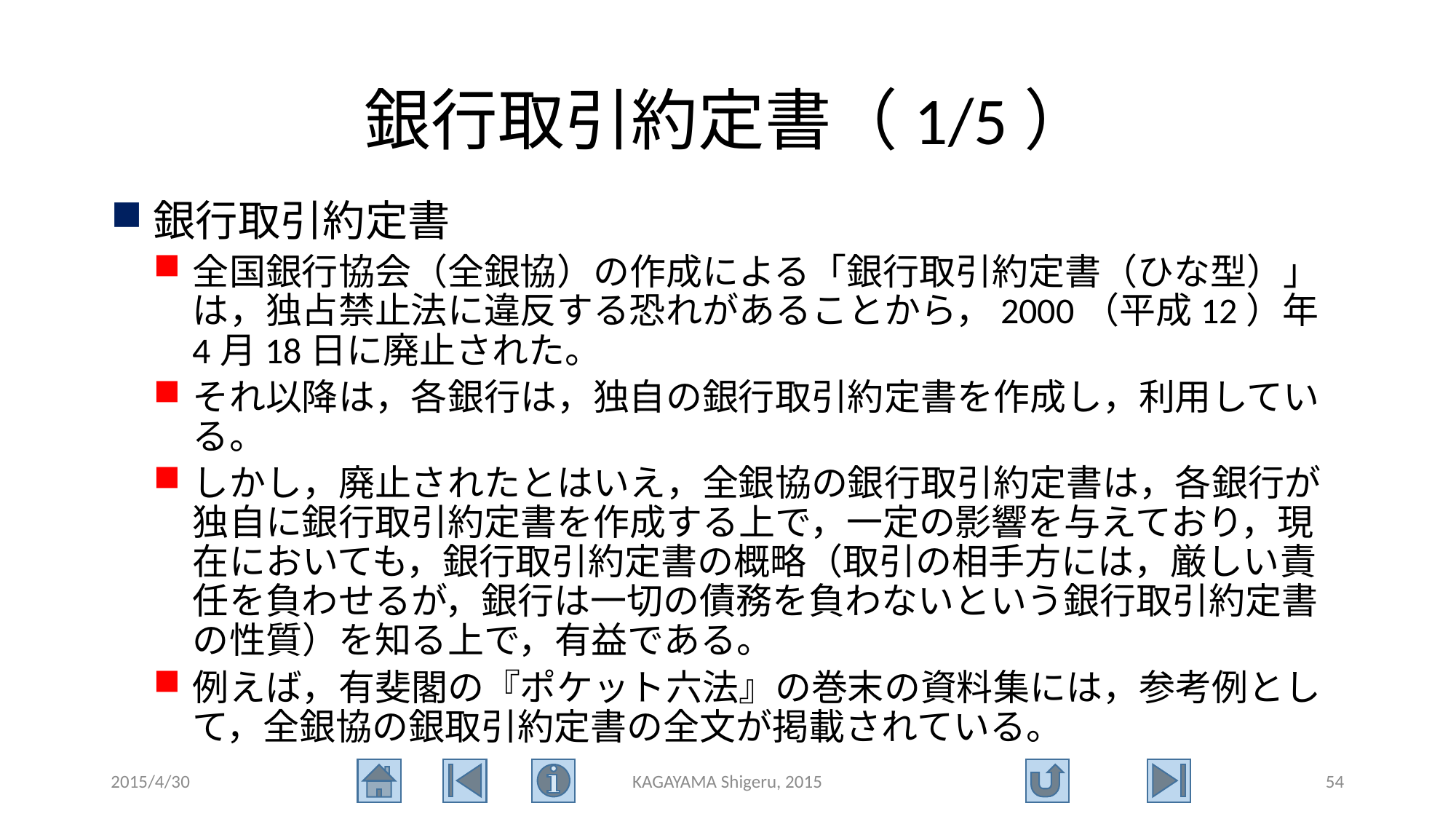

# 銀行取引約定書（1/5）
銀行取引約定書
全国銀行協会（全銀協）の作成による「銀行取引約定書（ひな型）」は，独占禁止法に違反する恐れがあることから，2000（平成12）年4月18日に廃止された。
それ以降は，各銀行は，独自の銀行取引約定書を作成し，利用している。
しかし，廃止されたとはいえ，全銀協の銀行取引約定書は，各銀行が独自に銀行取引約定書を作成する上で，一定の影響を与えており，現在においても，銀行取引約定書の概略（取引の相手方には，厳しい責任を負わせるが，銀行は一切の債務を負わないという銀行取引約定書の性質）を知る上で，有益である。
例えば，有斐閣の『ポケット六法』の巻末の資料集には，参考例として，全銀協の銀取引約定書の全文が掲載されている。
2015/4/30
KAGAYAMA Shigeru, 2015
54